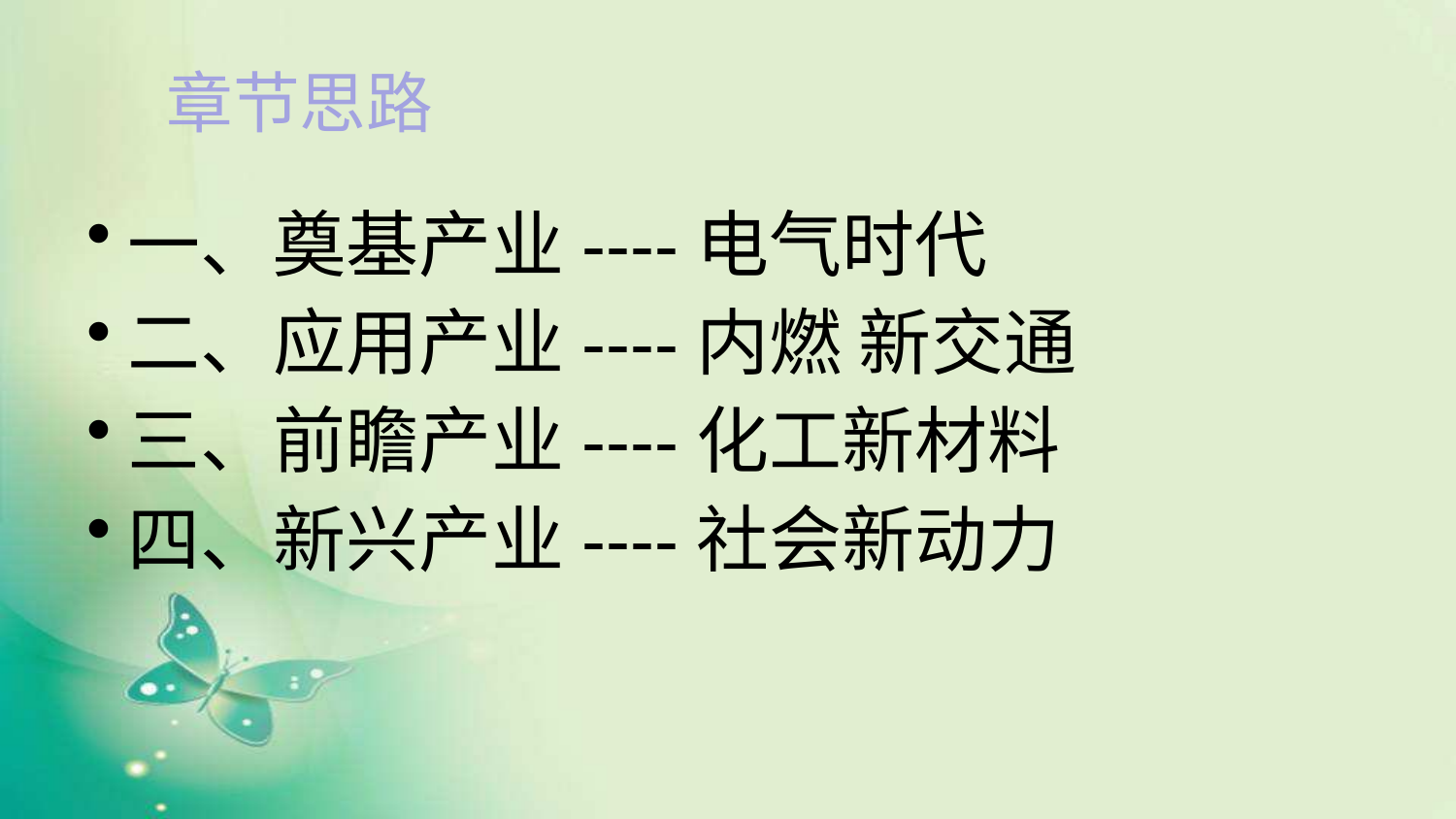

# 章节思路
一、奠基产业----电气时代
二、应用产业----内燃 新交通
三、前瞻产业----化工新材料
四、新兴产业----社会新动力